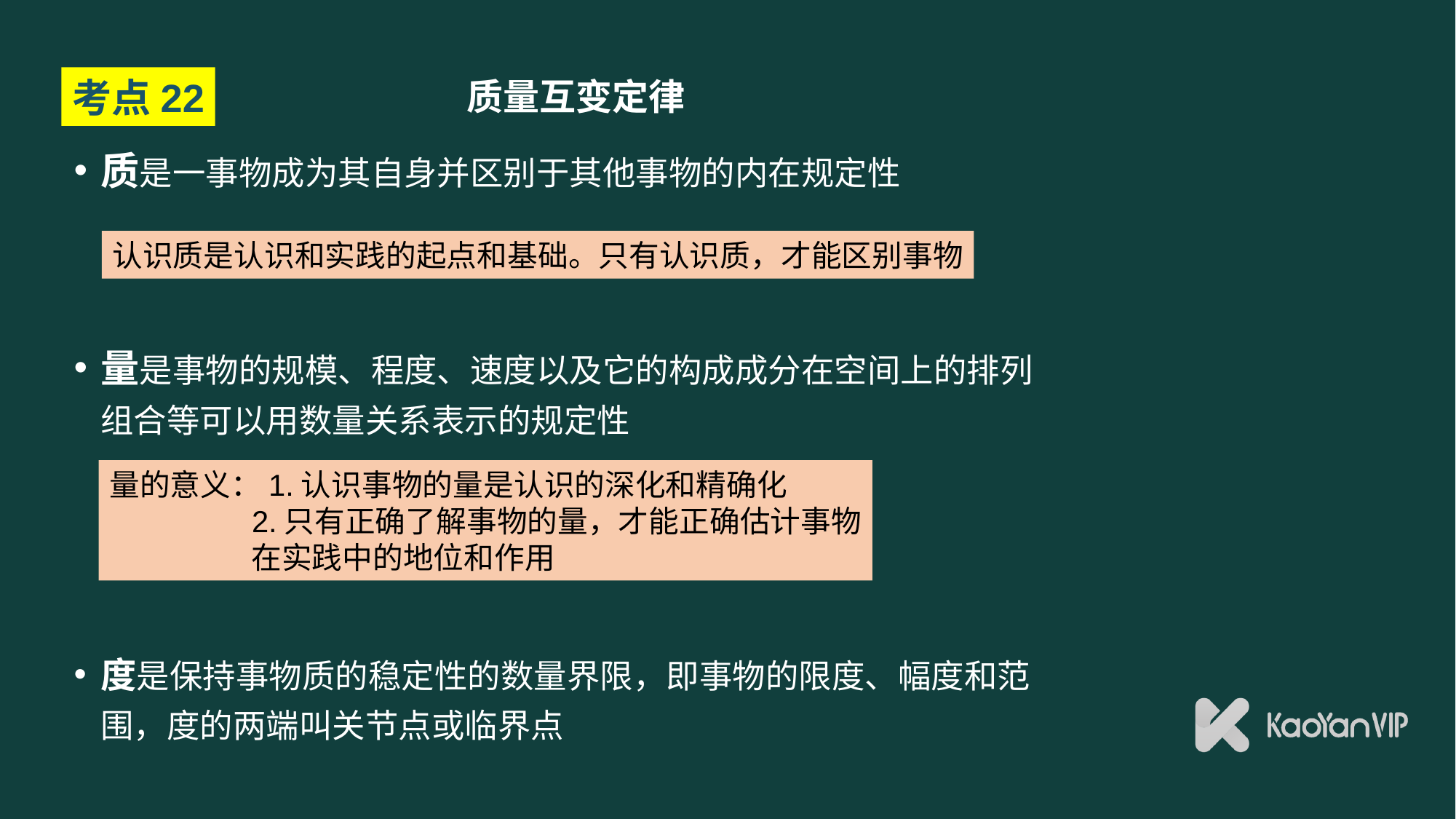

# 质量互变定律
考点22
质是一事物成为其自身并区别于其他事物的内在规定性

量是事物的规模、程度、速度以及它的构成成分在空间上的排列组合等可以用数量关系表示的规定性

度是保持事物质的稳定性的数量界限，即事物的限度、幅度和范围，度的两端叫关节点或临界点

认识质是认识和实践的起点和基础。只有认识质，才能区别事物
量的意义：1.认识事物的量是认识的深化和精确化
                 2.只有正确了解事物的量，才能正确估计事物
                    在实践中的地位和作用